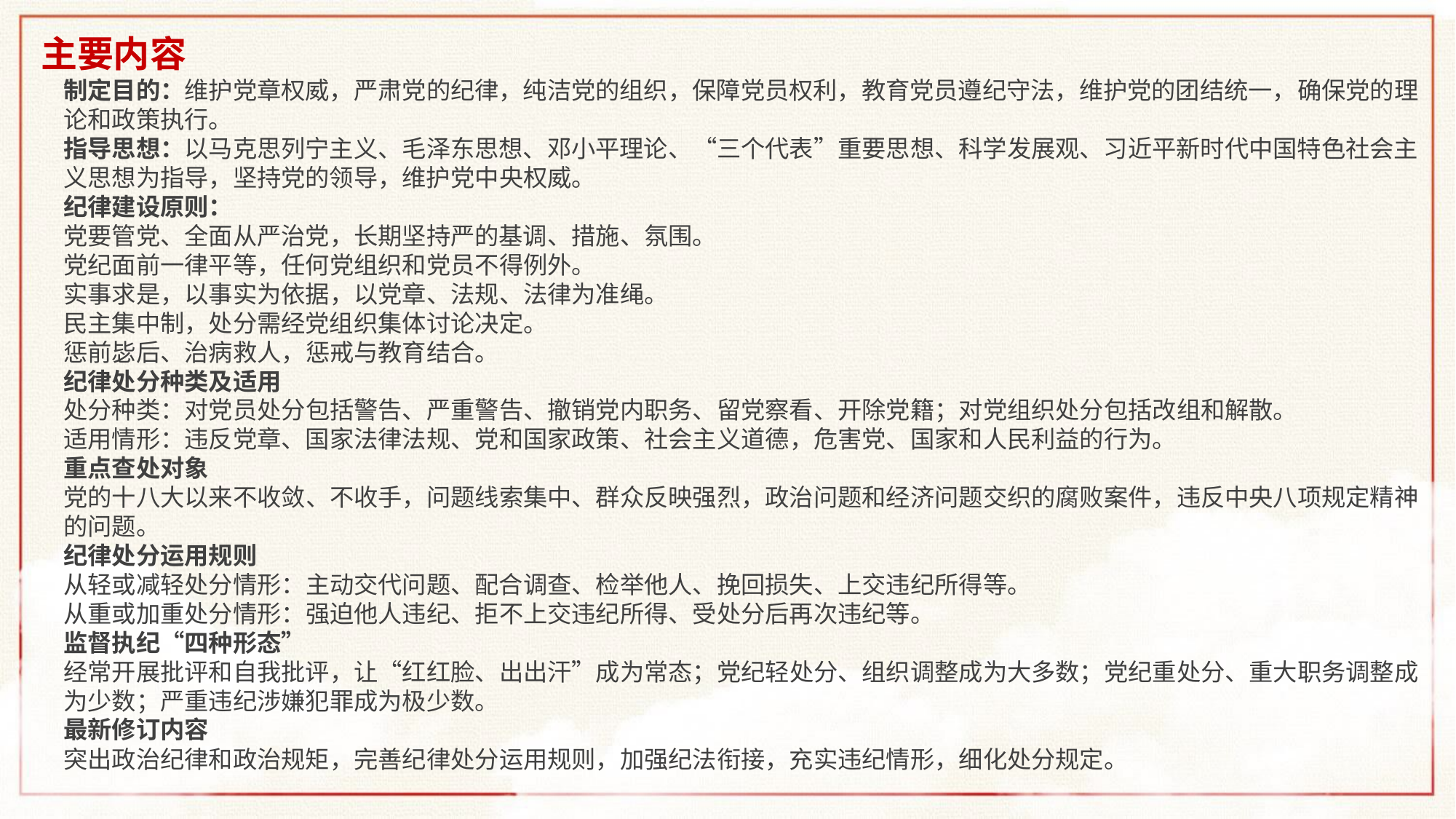

# 主要内容
制定目的：维护党章权威，严肃党的纪律，纯洁党的组织，保障党员权利，教育党员遵纪守法，维护党的团结统一，确保党的理论和政策执行。
指导思想：以马克思列宁主义、毛泽东思想、邓小平理论、“三个代表”重要思想、科学发展观、习近平新时代中国特色社会主义思想为指导，坚持党的领导，维护党中央权威。
纪律建设原则：
党要管党、全面从严治党，长期坚持严的基调、措施、氛围。
党纪面前一律平等，任何党组织和党员不得例外。
实事求是，以事实为依据，以党章、法规、法律为准绳。
民主集中制，处分需经党组织集体讨论决定。
惩前毖后、治病救人，惩戒与教育结合。
纪律处分种类及适用
处分种类：对党员处分包括警告、严重警告、撤销党内职务、留党察看、开除党籍；对党组织处分包括改组和解散。
适用情形：违反党章、国家法律法规、党和国家政策、社会主义道德，危害党、国家和人民利益的行为。
重点查处对象
党的十八大以来不收敛、不收手，问题线索集中、群众反映强烈，政治问题和经济问题交织的腐败案件，违反中央八项规定精神的问题。
纪律处分运用规则
从轻或减轻处分情形：主动交代问题、配合调查、检举他人、挽回损失、上交违纪所得等。
从重或加重处分情形：强迫他人违纪、拒不上交违纪所得、受处分后再次违纪等。
监督执纪“四种形态”
经常开展批评和自我批评，让“红红脸、出出汗”成为常态；党纪轻处分、组织调整成为大多数；党纪重处分、重大职务调整成为少数；严重违纪涉嫌犯罪成为极少数。
最新修订内容
突出政治纪律和政治规矩，完善纪律处分运用规则，加强纪法衔接，充实违纪情形，细化处分规定。